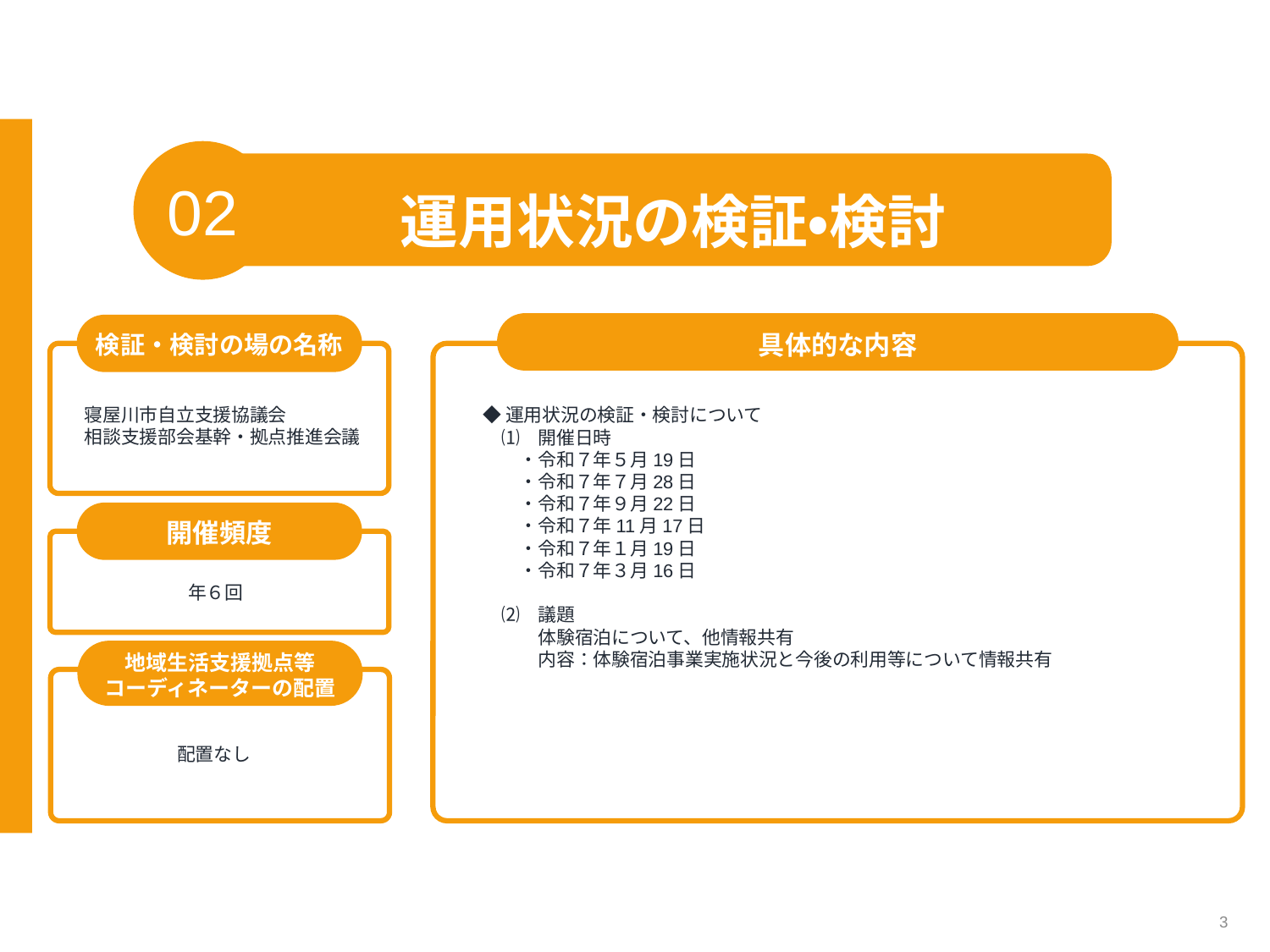

02

運用状況の検証・検討
具体的な内容
検証・検討の場の名称

寝屋川市自立支援協議会
相談支援部会基幹・拠点推進会議
◆運用状況の検証・検討について
　⑴　開催日時
　　・令和７年５月19日
　　・令和７年７月28日
　　・令和７年９月22日
　　・令和７年11月17日
　　・令和７年１月19日
　　・令和７年３月16日

　⑵　議題
　　　体験宿泊について、他情報共有
　　　内容：体験宿泊事業実施状況と今後の利用等について情報共有

開催頻度

年６回
地域生活支援拠点等
コーディネーターの配置

配置なし
3